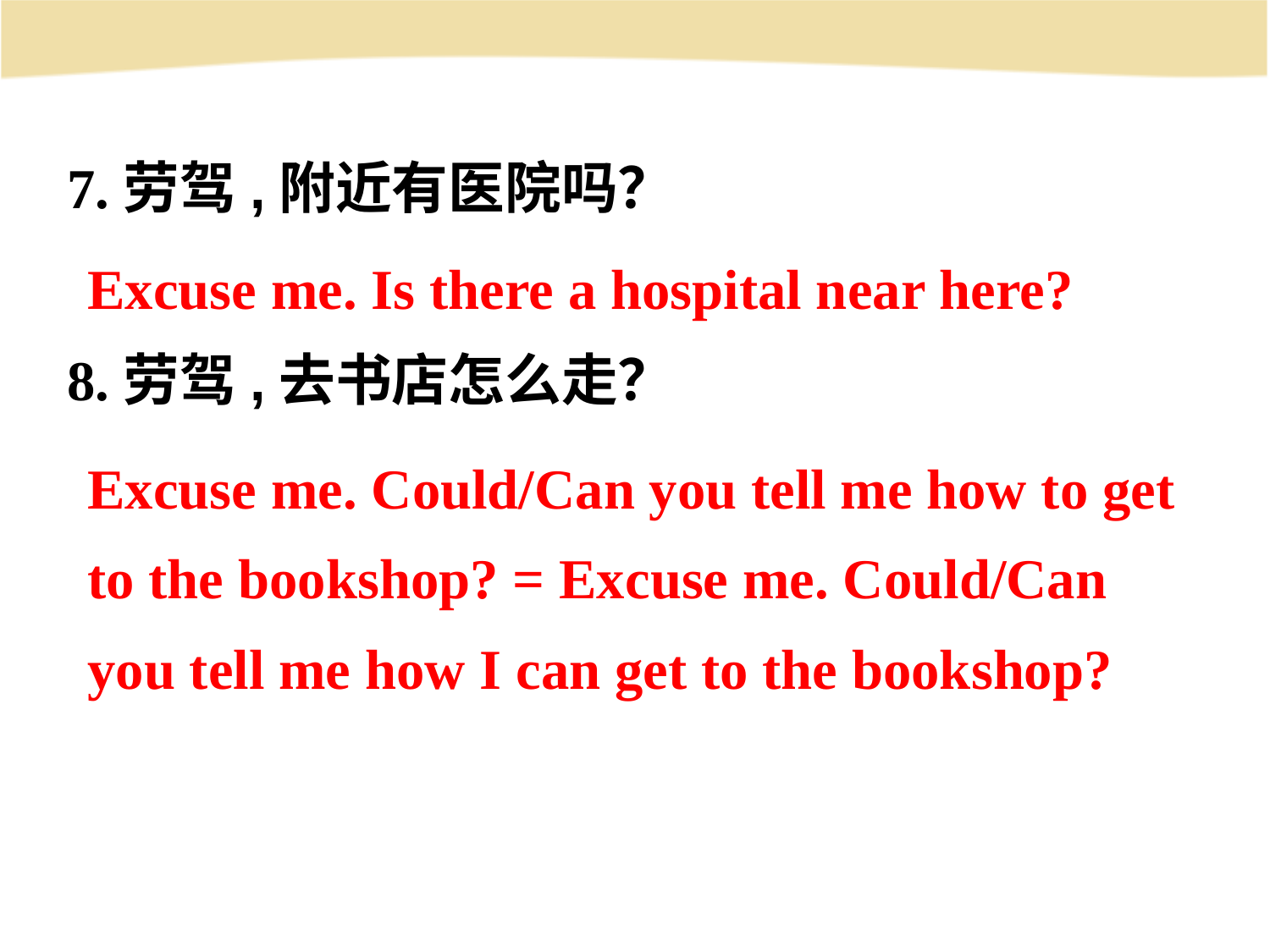

7.劳驾,附近有医院吗？

8.劳驾,去书店怎么走？
Excuse me. Is there a hospital near here?
Excuse me. Could/Can you tell me how to get
to the bookshop? = Excuse me. Could/Can
you tell me how I can get to the bookshop?